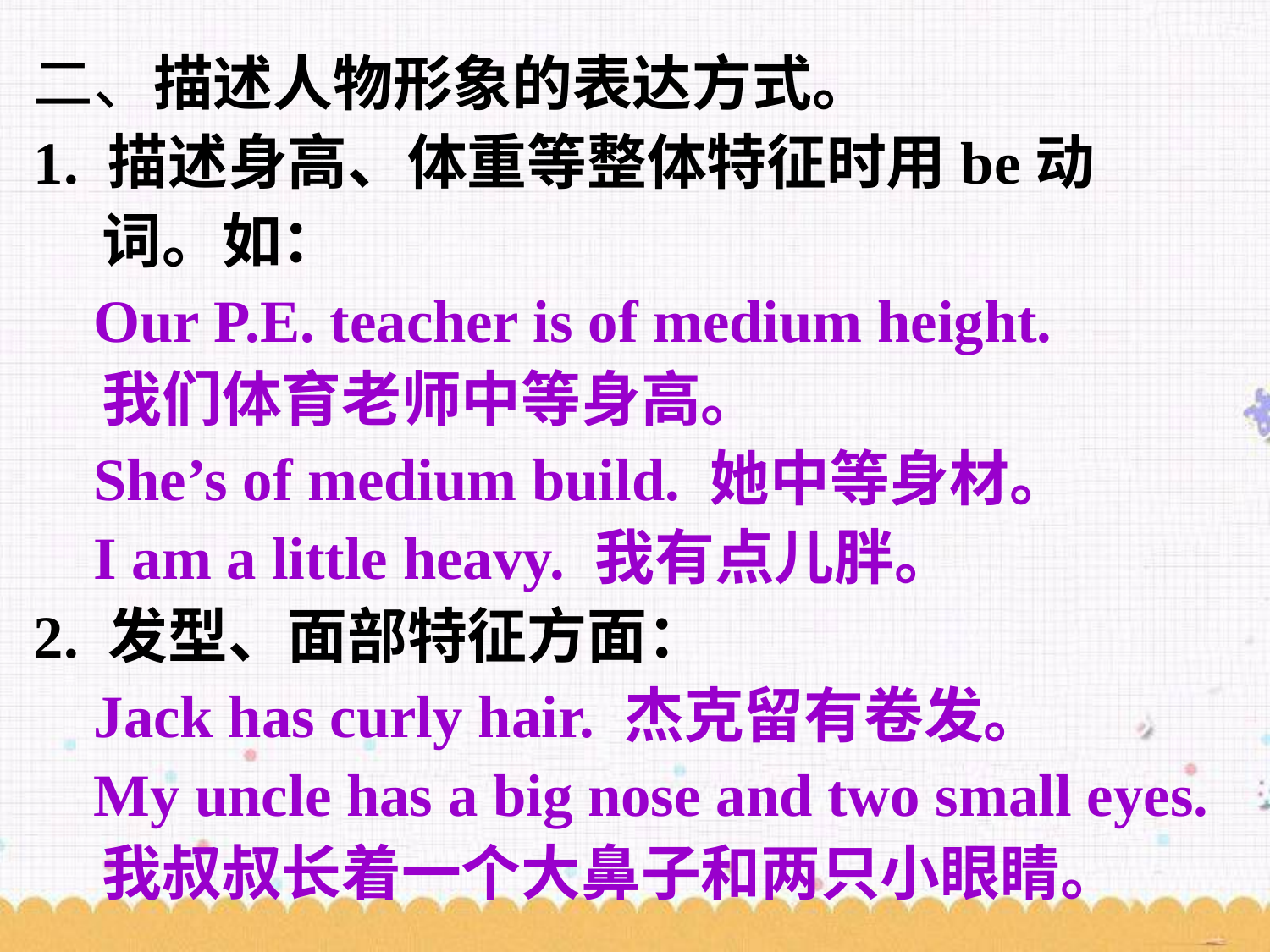

二、描述人物形象的表达方式。
1. 描述身高、体重等整体特征时用be动
    词。如：
    Our P.E. teacher is of medium height.
    我们体育老师中等身高。
    She’s of medium build. 她中等身材。
    I am a little heavy. 我有点儿胖。
2. 发型、面部特征方面：
    Jack has curly hair. 杰克留有卷发。
    My uncle has a big nose and two small eyes.
    我叔叔长着一个大鼻子和两只小眼睛。